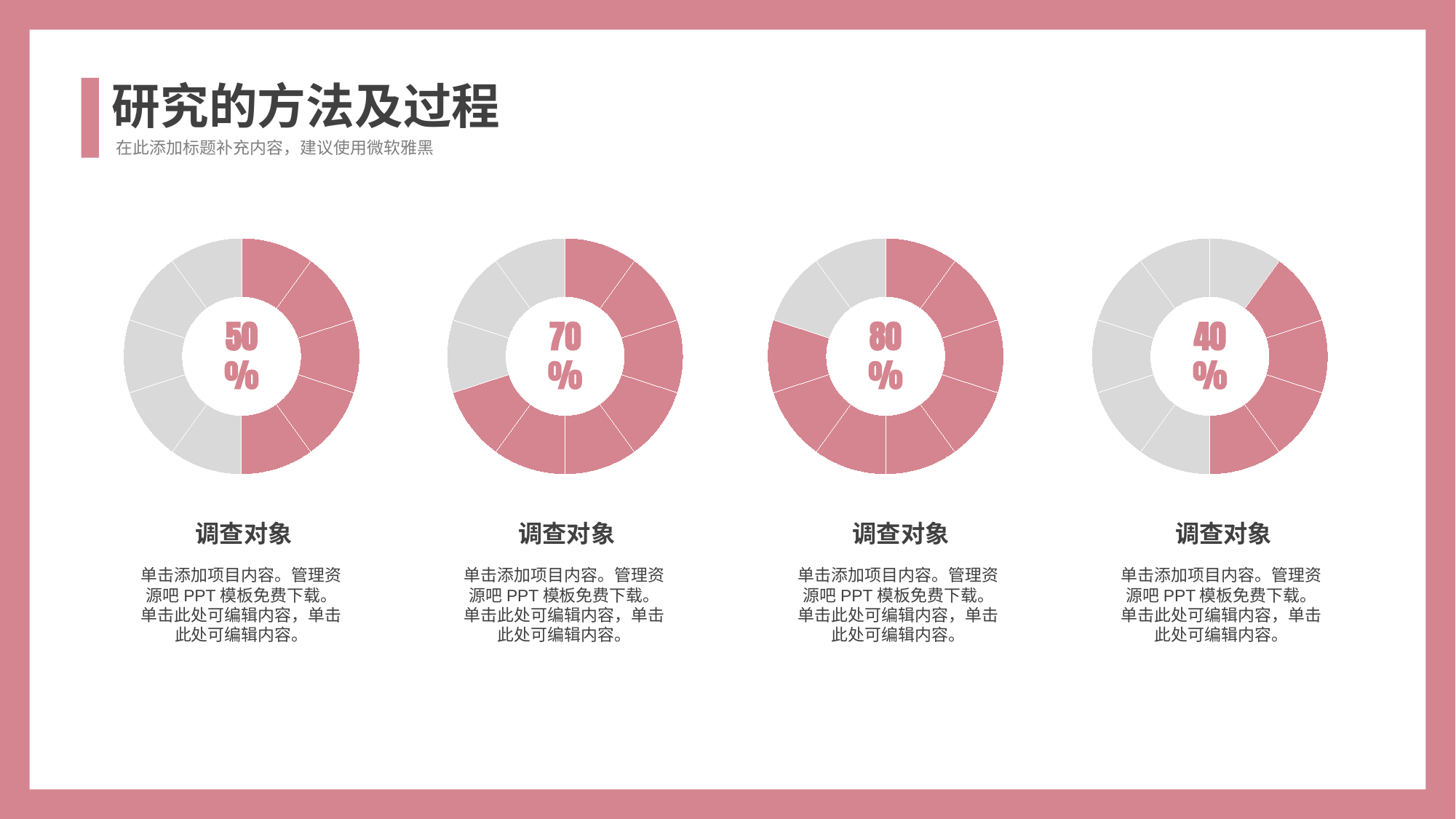

研究的方法及过程

在此添加标题补充内容，建议使用微软雅黑

### Chart

| Category | Sales |
|---|---|
| 1st Qtr | 10.0 |
| 2nd Qtr | 10.0 |
| 1st Qtr | 10.0 |
| 1st Qtr | 10.0 |
| 1st Qtr | 10.0 |
| 1st Qtr | 10.0 |
| 1st Qtr | 10.0 |
| 1st Qtr | 10.0 |
| 1st Qtr | 10.0 |
| 1st Qtr | 10.0 |

### Chart

| Category | Sales |
|---|---|
| 1st Qtr | 10.0 |
| 2nd Qtr | 10.0 |
| 1st Qtr | 10.0 |
| 1st Qtr | 10.0 |
| 1st Qtr | 10.0 |
| 1st Qtr | 10.0 |
| 1st Qtr | 10.0 |
| 1st Qtr | 10.0 |
| 1st Qtr | 10.0 |
| 1st Qtr | 10.0 |

### Chart

| Category | Sales |
|---|---|
| 1st Qtr | 10.0 |
| 2nd Qtr | 10.0 |
| 1st Qtr | 10.0 |
| 1st Qtr | 10.0 |
| 1st Qtr | 10.0 |
| 1st Qtr | 10.0 |
| 1st Qtr | 10.0 |
| 1st Qtr | 10.0 |
| 1st Qtr | 10.0 |
| 1st Qtr | 10.0 |

### Chart

| Category | Sales |
|---|---|
| 1st Qtr | 10.0 |
| 2nd Qtr | 10.0 |
| 1st Qtr | 10.0 |
| 1st Qtr | 10.0 |
| 1st Qtr | 10.0 |
| 1st Qtr | 10.0 |
| 1st Qtr | 10.0 |
| 1st Qtr | 10.0 |
| 1st Qtr | 10.0 |
| 1st Qtr | 10.0 |
50%
70%
80%
40%
调查对象
调查对象
调查对象
调查对象
单击添加项目内容。管理资源吧PPT模板免费下载。单击此处可编辑内容，单击此处可编辑内容。
单击添加项目内容。管理资源吧PPT模板免费下载。单击此处可编辑内容，单击此处可编辑内容。
单击添加项目内容。管理资源吧PPT模板免费下载。单击此处可编辑内容，单击此处可编辑内容。
单击添加项目内容。管理资源吧PPT模板免费下载。单击此处可编辑内容，单击此处可编辑内容。